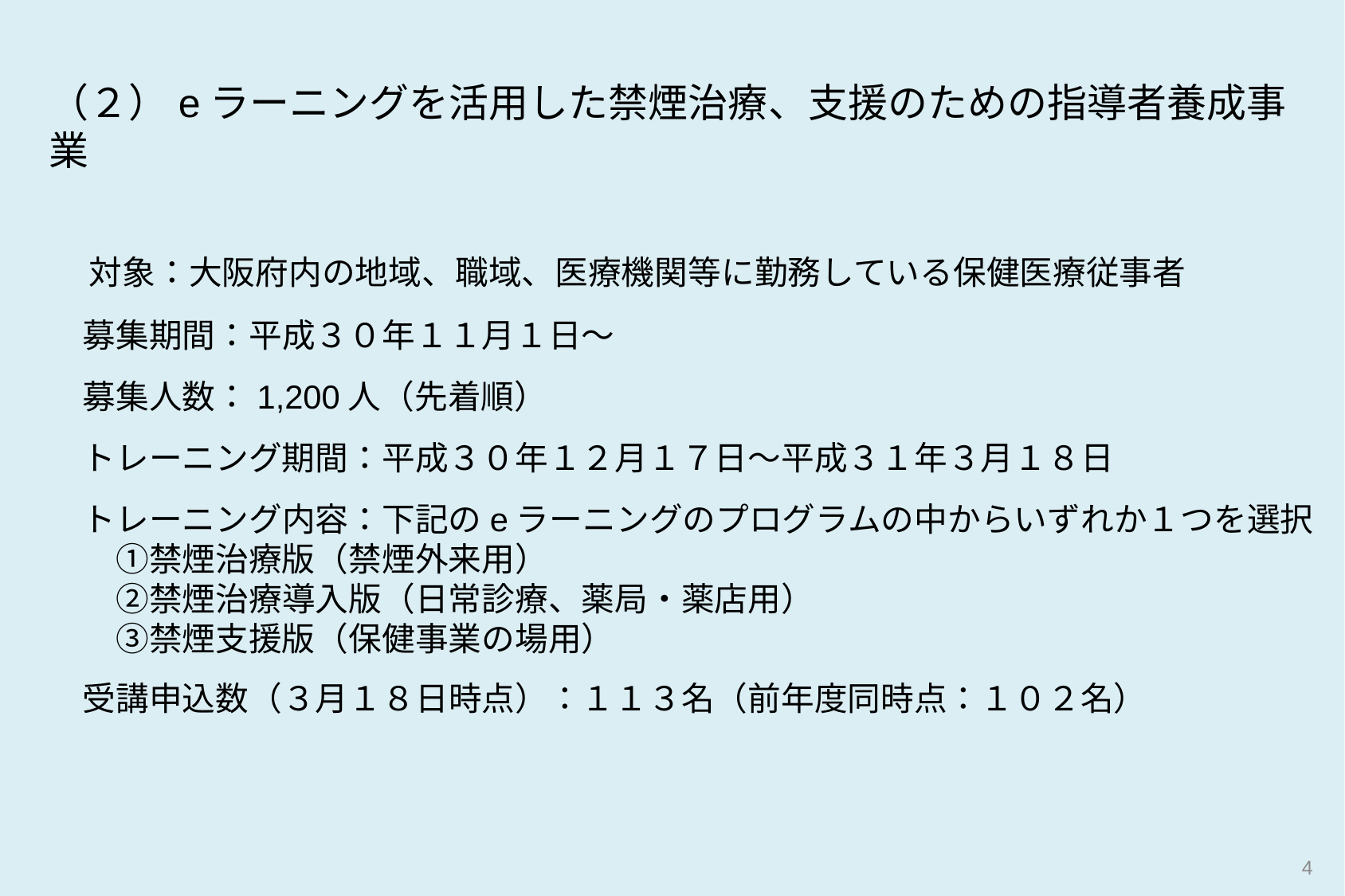

（２）eラーニングを活用した禁煙治療、支援のための指導者養成事業

　対象：大阪府内の地域、職域、医療機関等に勤務している保健医療従事者
　募集期間：平成３０年１１月１日～
　募集人数：1,200人（先着順）
　トレーニング期間：平成３０年１２月１７日～平成３１年３月１８日
　トレーニング内容：下記のeラーニングのプログラムの中からいずれか１つを選択
　　①禁煙治療版（禁煙外来用）
　　②禁煙治療導入版（日常診療、薬局・薬店用）
　　③禁煙支援版（保健事業の場用）
　受講申込数（３月１８日時点）：１１３名（前年度同時点：１０２名）

4